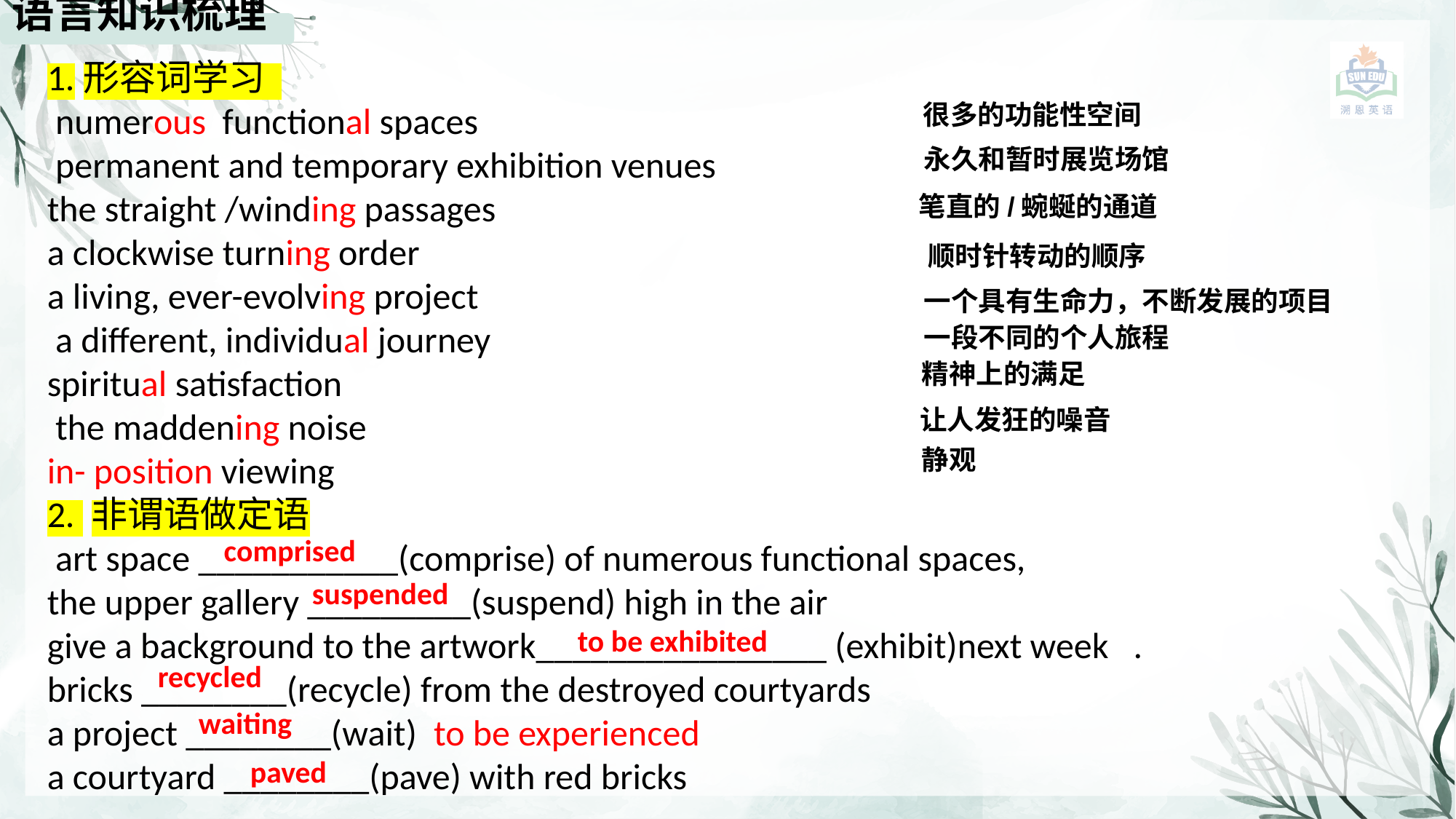

1.形容词学习
 numerous  functional spaces
 permanent and temporary exhibition venues
the straight /winding passages
a clockwise turning order
a living, ever-evolving project
 a different, individual journey
spiritual satisfaction
 the maddening noise
in- position viewing
2. 非谓语做定语
 art space ___________(comprise) of numerous functional spaces,
the upper gallery _________(suspend) high in the air
give a background to the artwork________________ (exhibit)next week   .
bricks ________(recycle) from the destroyed courtyards
a project ________(wait)  to be experienced
a courtyard ________(pave) with red bricks
语言知识梳理

很多的功能性空间
永久和暂时展览场馆
笔直的/蜿蜒的通道
顺时针转动的顺序
一个具有生命力，不断发展的项目
一段不同的个人旅程
精神上的满足
让人发狂的噪音
静观
comprised
suspended
to be exhibited
recycled
waiting
paved